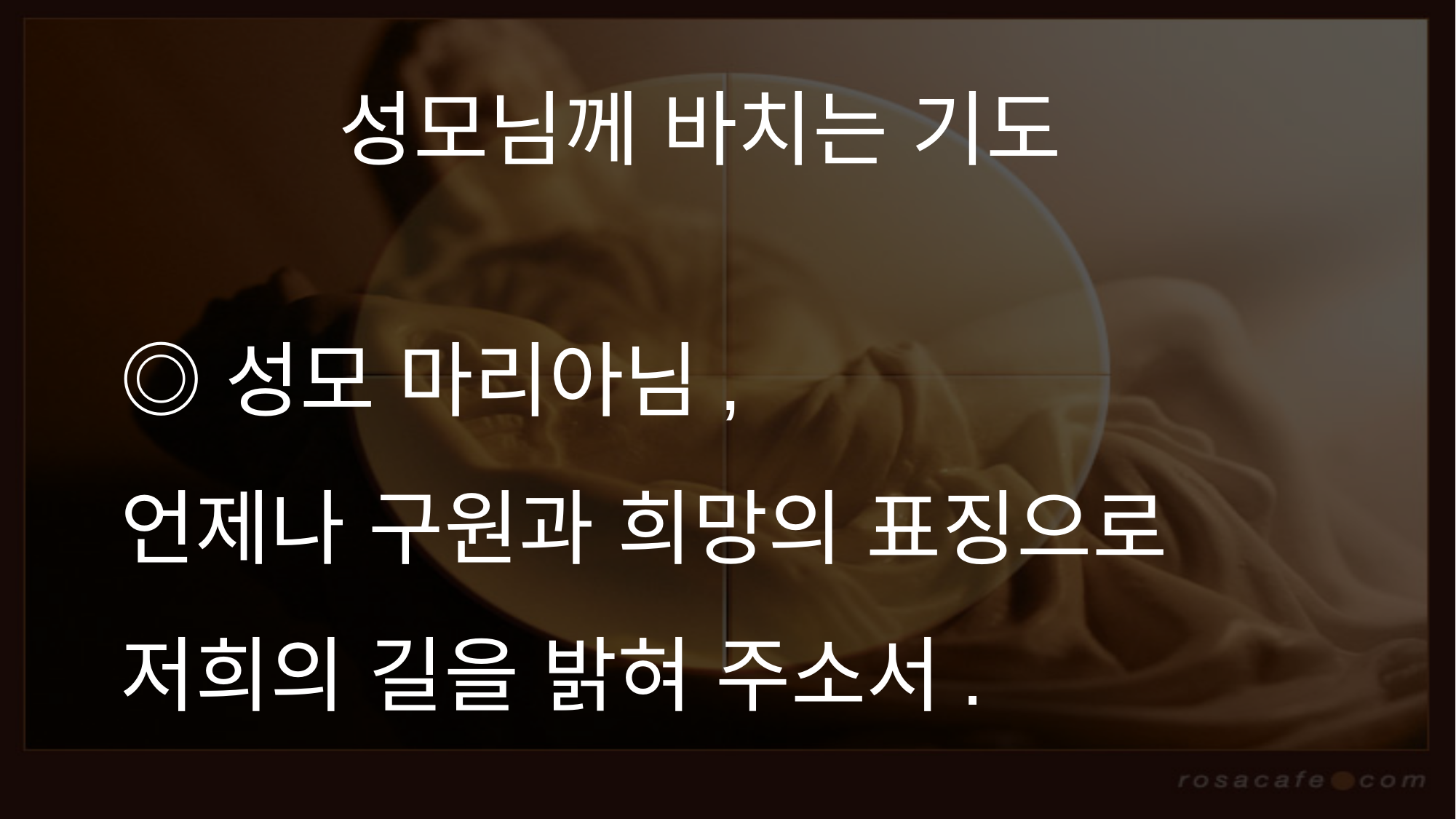

# 성모님께 바치는 기도 ◎ 성모 마리아님, 언제나 구원과 희망의 표징으로 저희의 길을 밝혀 주소서.